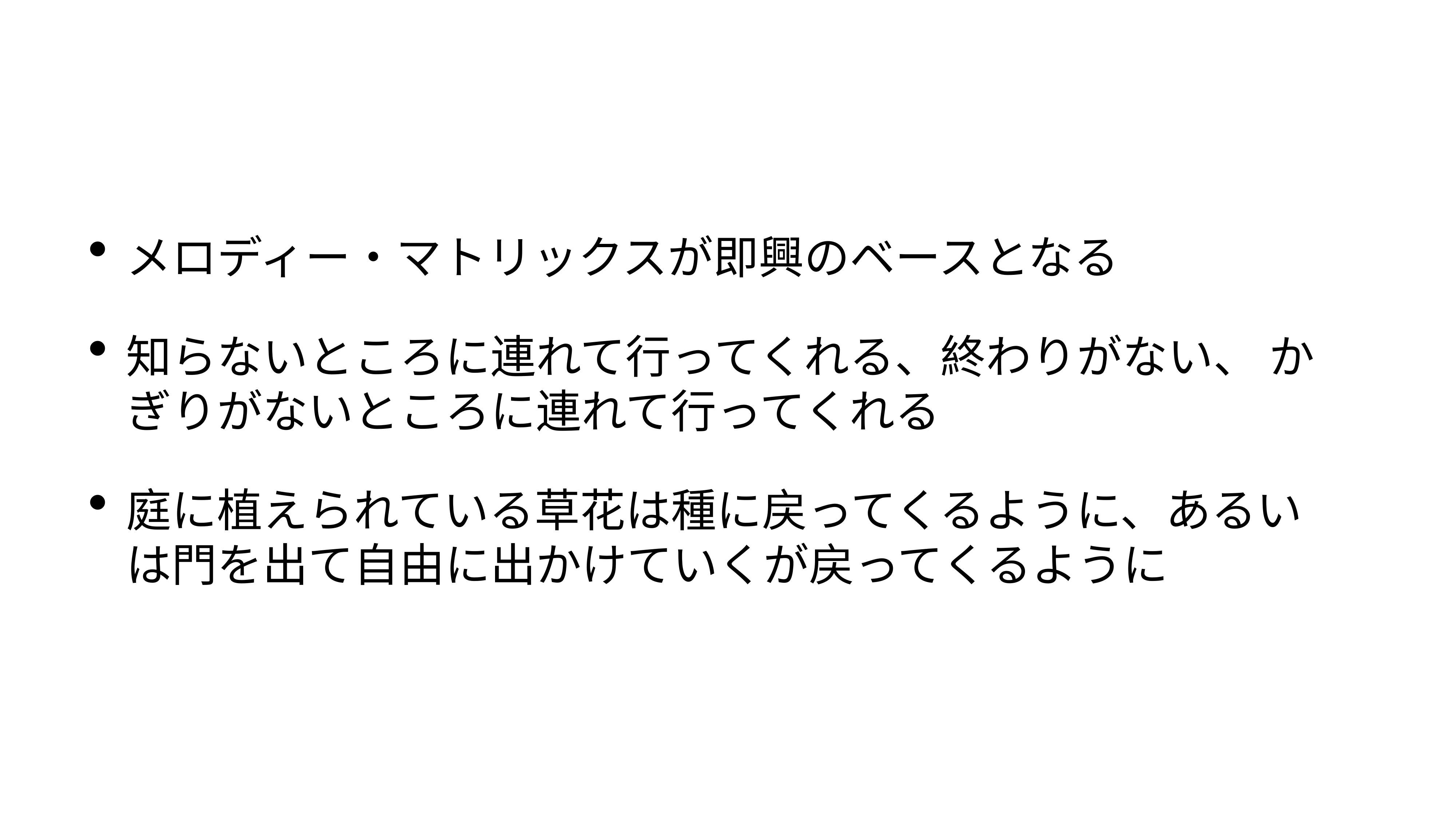

メロディー・マトリックスが即興のベースとなる
知らないところに連れて行ってくれる、終わりがない、 かぎりがないところに連れて行ってくれる
庭に植えられている草花は種に戻ってくるように、あるいは門を出て自由に出かけていくが戻ってくるように